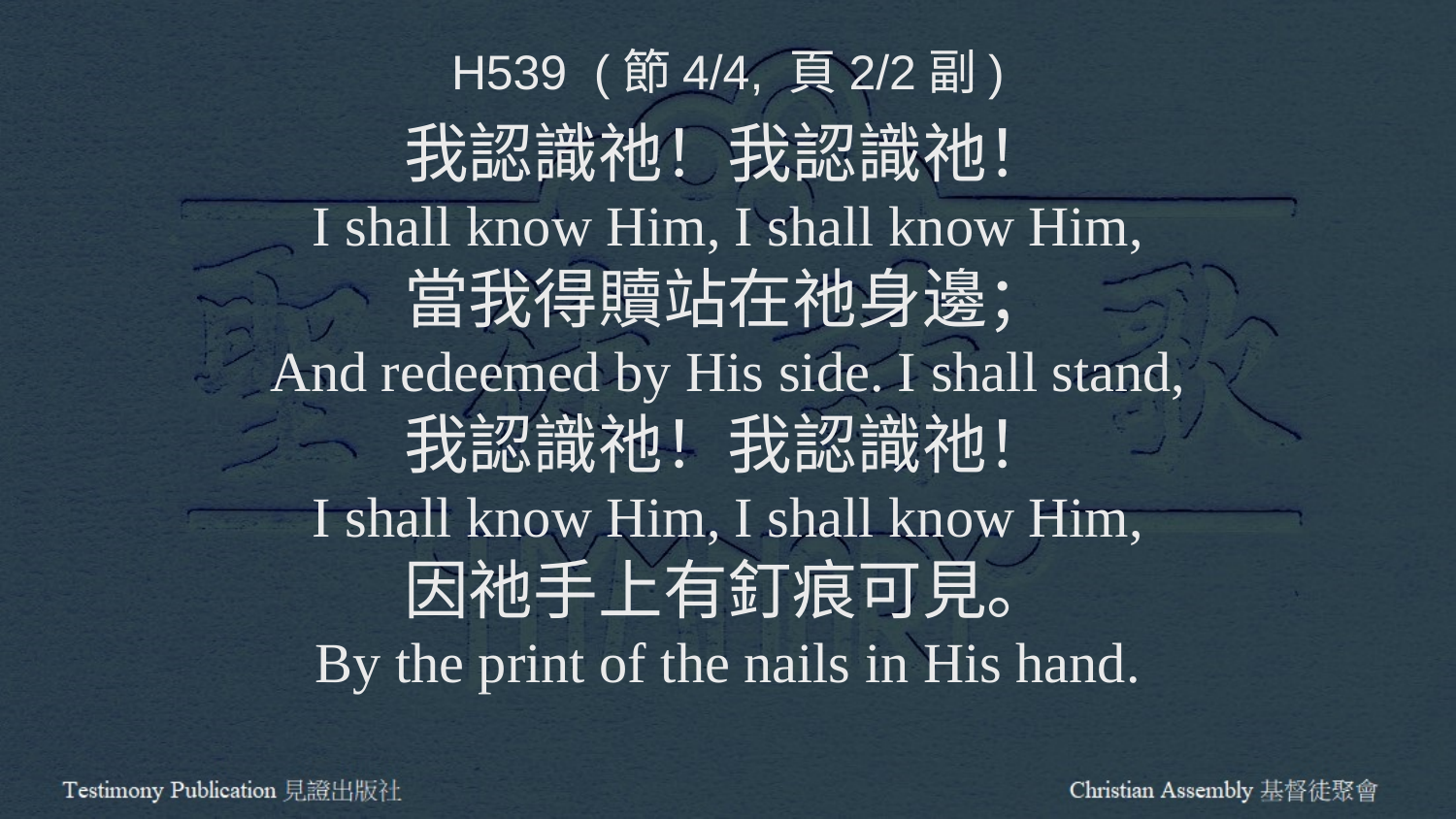

H539  (節4/4, 頁2/2副)
我認識祂！我認識祂！
I shall know Him, I shall know Him,
當我得贖站在祂身邊；
And redeemed by His side. I shall stand,
我認識祂！我認識祂！
I shall know Him, I shall know Him,
因祂手上有釘痕可見。
By the print of the nails in His hand.